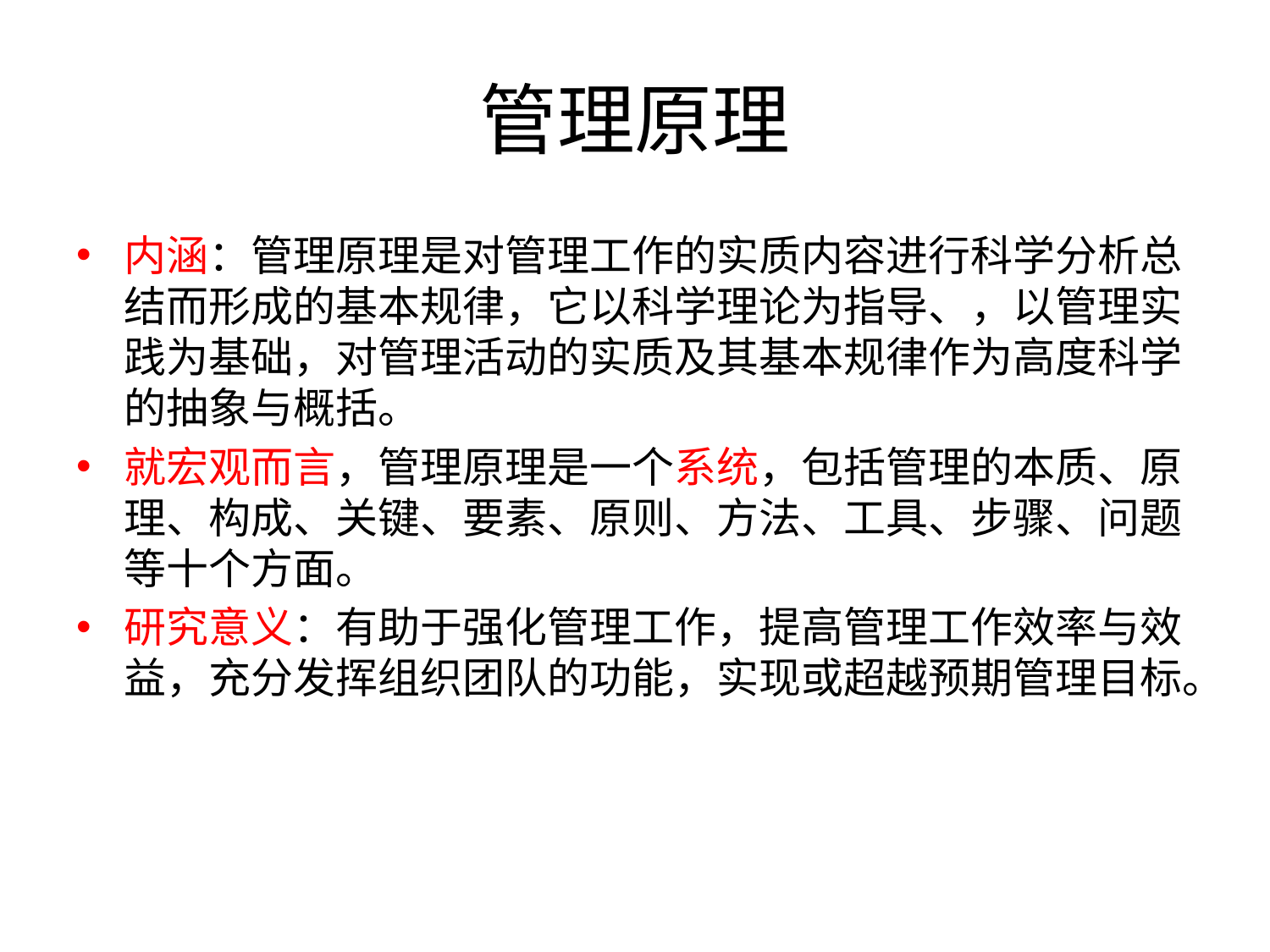

# 管理原理
内涵：管理原理是对管理工作的实质内容进行科学分析总结而形成的基本规律，它以科学理论为指导、，以管理实践为基础，对管理活动的实质及其基本规律作为高度科学的抽象与概括。
就宏观而言，管理原理是一个系统，包括管理的本质、原理、构成、关键、要素、原则、方法、工具、步骤、问题等十个方面。
研究意义：有助于强化管理工作，提高管理工作效率与效益，充分发挥组织团队的功能，实现或超越预期管理目标。